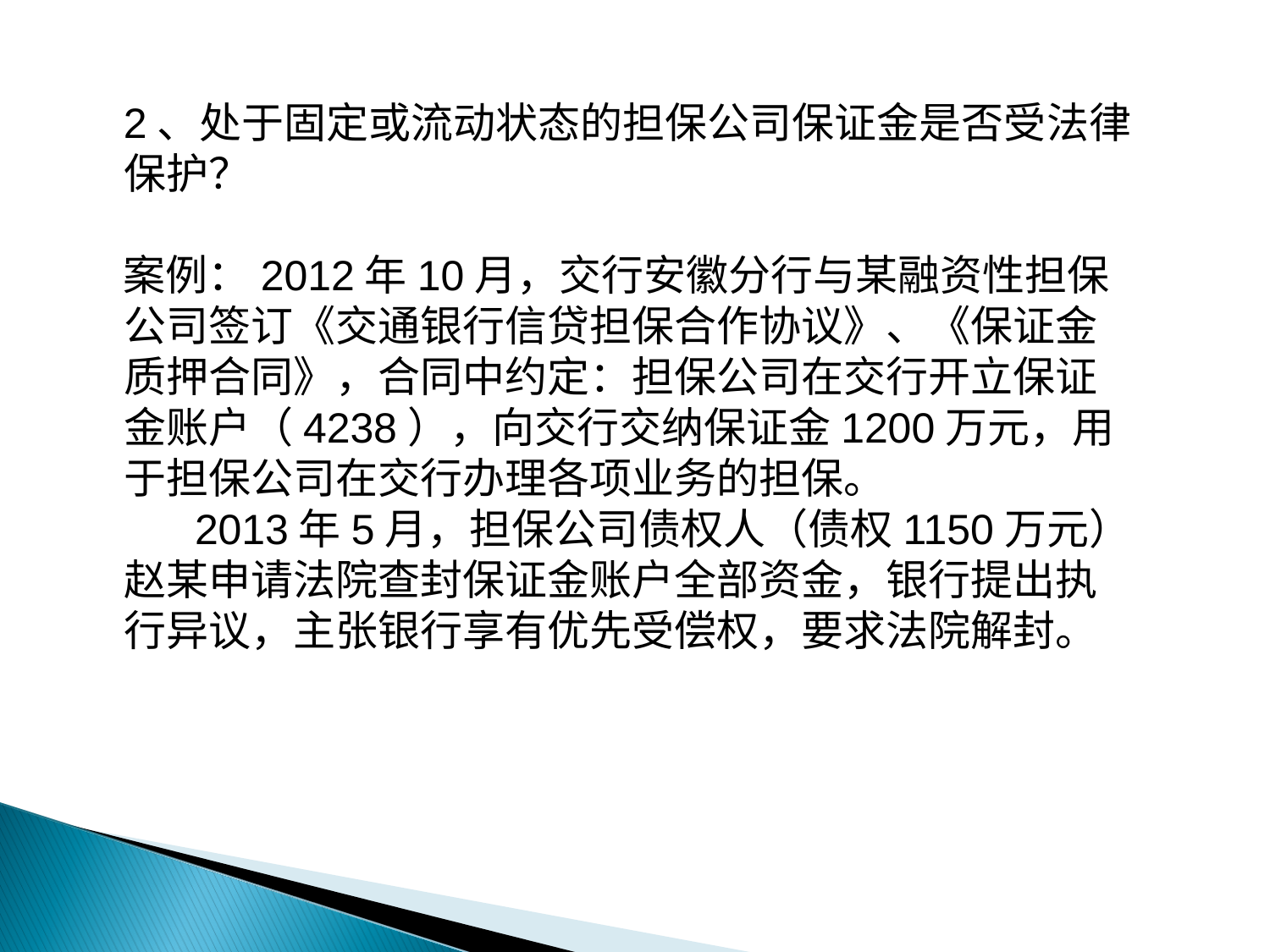

2、处于固定或流动状态的担保公司保证金是否受法律保护？

案例：2012年10月，交行安徽分行与某融资性担保公司签订《交通银行信贷担保合作协议》、《保证金质押合同》，合同中约定：担保公司在交行开立保证金账户（4238），向交行交纳保证金1200万元，用于担保公司在交行办理各项业务的担保。
      2013年5月，担保公司债权人（债权1150万元）赵某申请法院查封保证金账户全部资金，银行提出执行异议，主张银行享有优先受偿权，要求法院解封。